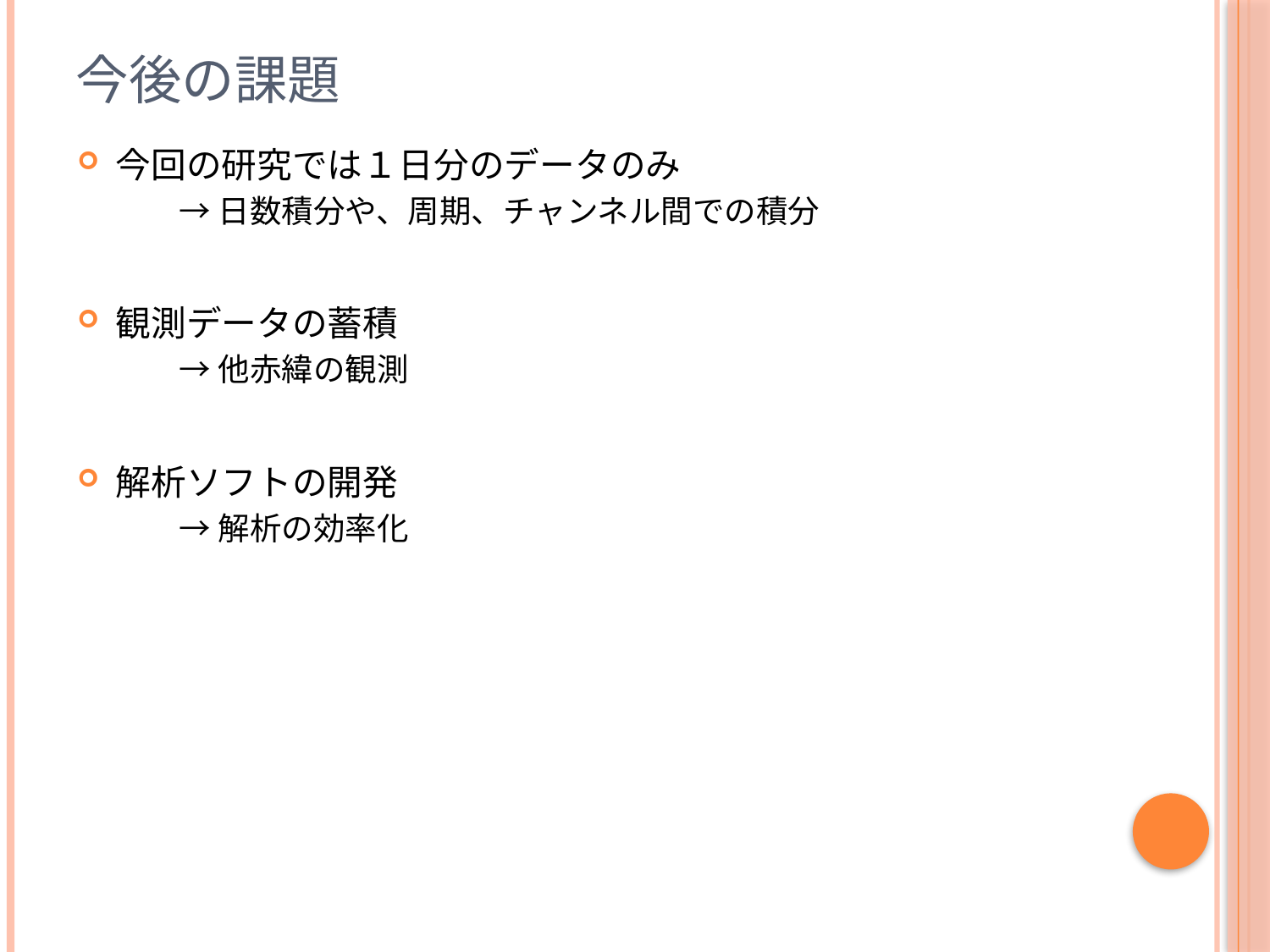

# 今後の課題
今回の研究では１日分のデータのみ
→日数積分や、周期、チャンネル間での積分

観測データの蓄積
→他赤緯の観測

解析ソフトの開発
→解析の効率化